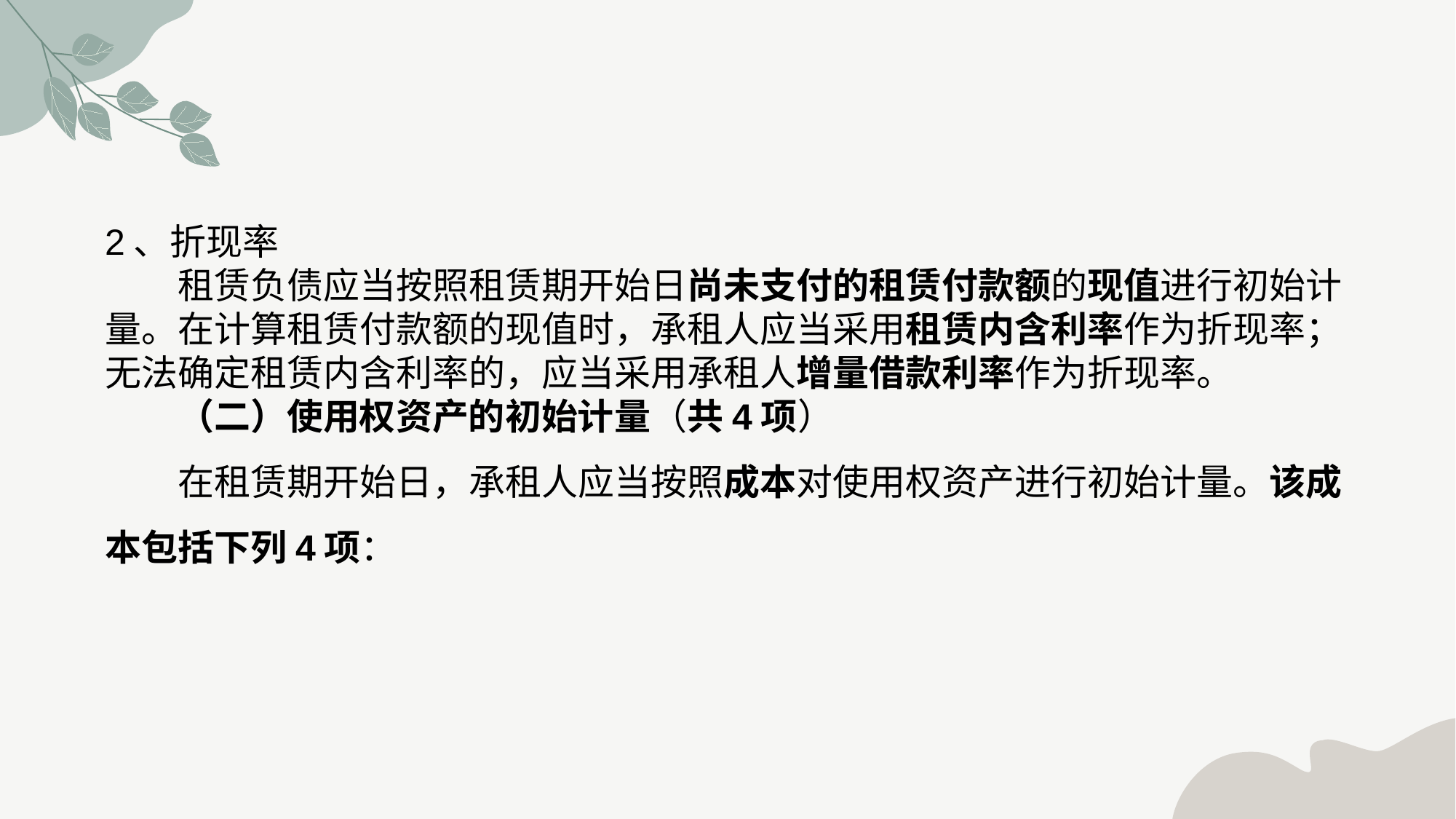

2、折现率　　租赁负债应当按照租赁期开始日尚未支付的租赁付款额的现值进行初始计量。在计算租赁付款额的现值时，承租人应当采用租赁内含利率作为折现率；无法确定租赁内含利率的，应当采用承租人增量借款利率作为折现率。　　（二）使用权资产的初始计量（共4项）　　在租赁期开始日，承租人应当按照成本对使用权资产进行初始计量。该成本包括下列4项：